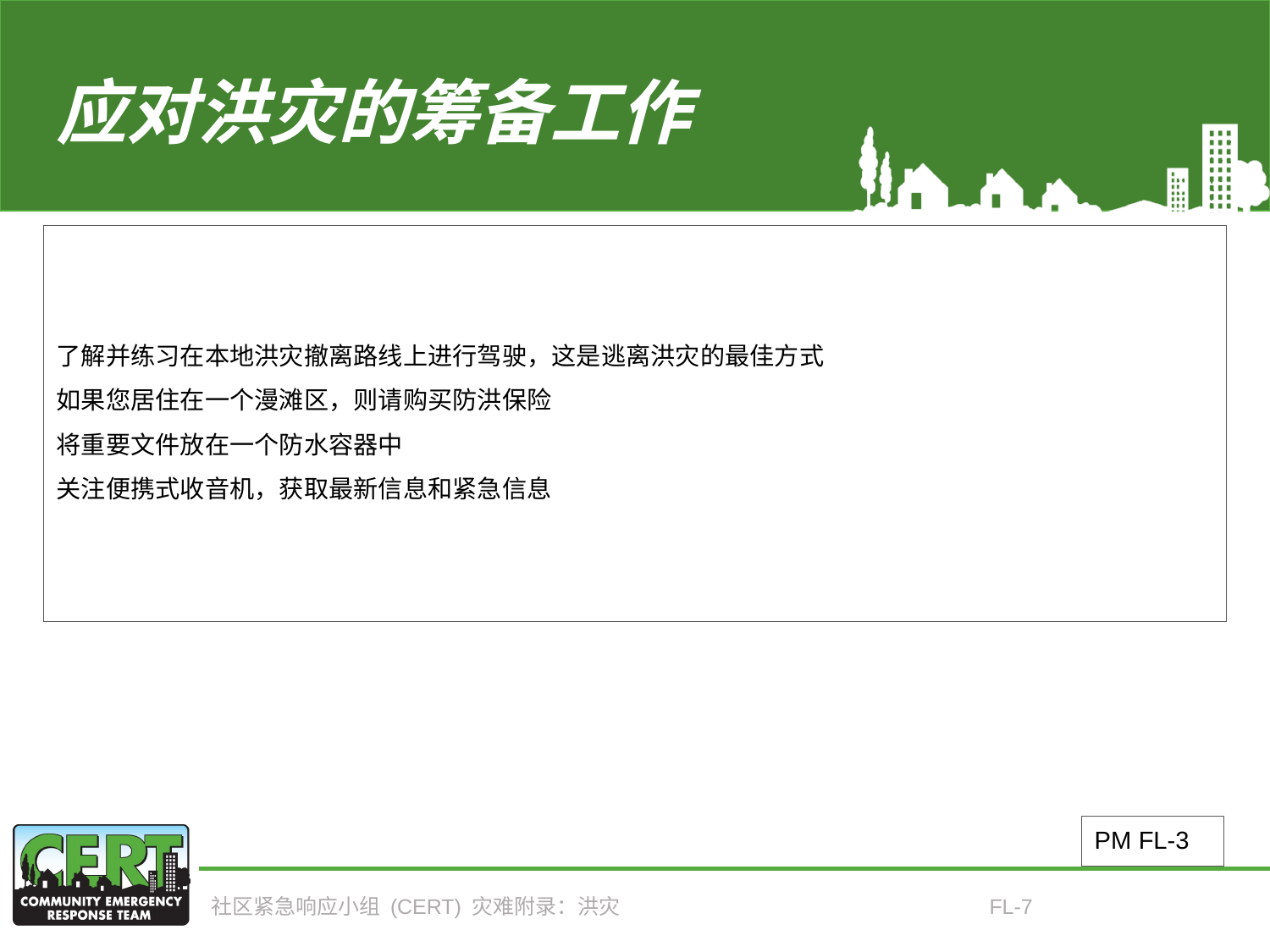

# 应对洪灾的筹备工作
了解并练习在本地洪灾撤离路线上进行驾驶，这是逃离洪灾的最佳方式
如果您居住在一个漫滩区，则请购买防洪保险
将重要文件放在一个防水容器中
关注便携式收音机，获取最新信息和紧急信息
PM FL-3
社区紧急响应小组 (CERT) 灾难附录：洪灾
FL-7